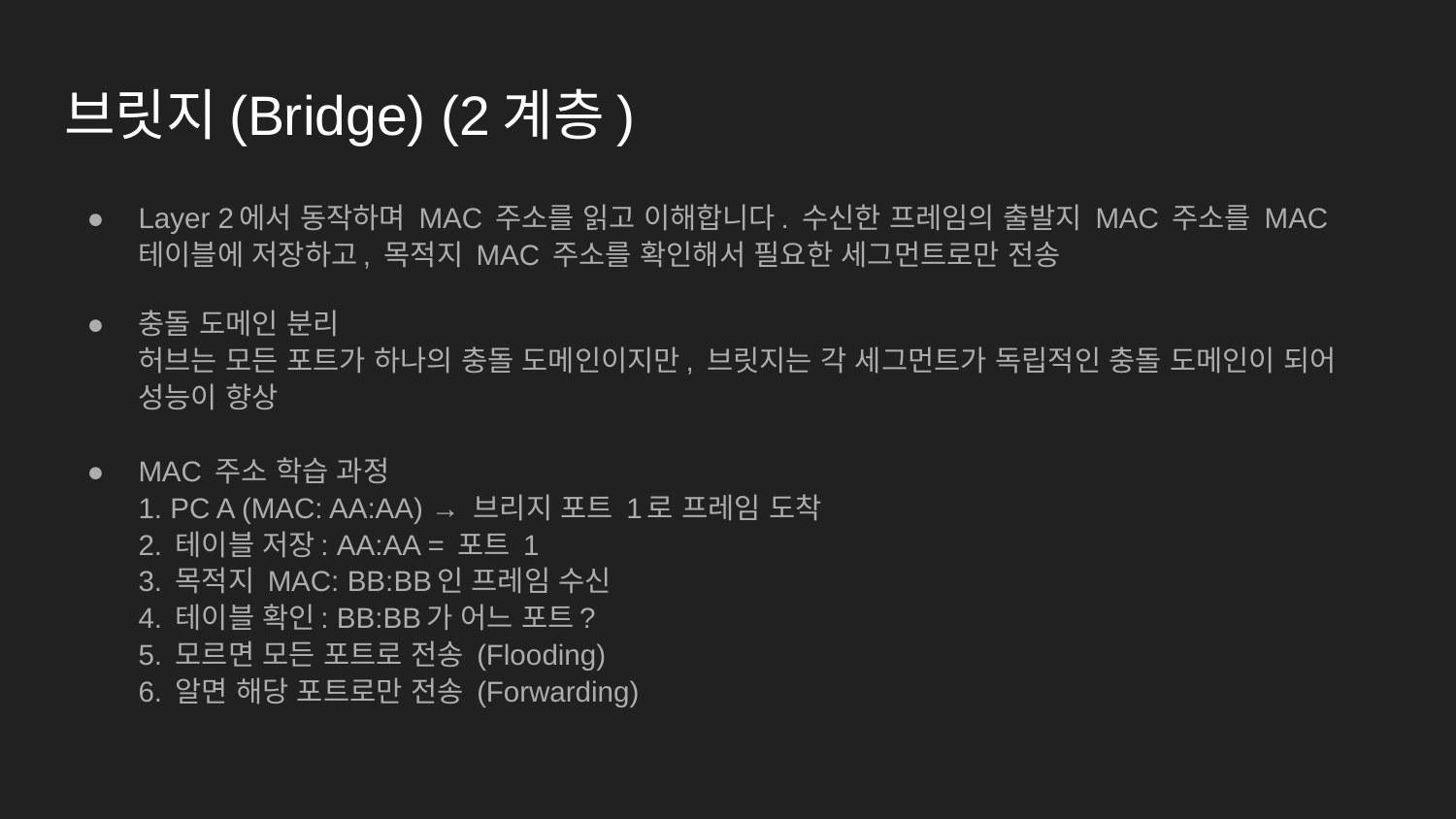

# 브릿지(Bridge) (2계층)
Layer 2에서 동작하며 MAC 주소를 읽고 이해합니다. 수신한 프레임의 출발지 MAC 주소를 MAC 테이블에 저장하고, 목적지 MAC 주소를 확인해서 필요한 세그먼트로만 전송
충돌 도메인 분리
허브는 모든 포트가 하나의 충돌 도메인이지만, 브릿지는 각 세그먼트가 독립적인 충돌 도메인이 되어 성능이 향상
MAC 주소 학습 과정
1. PC A (MAC: AA:AA) → 브리지 포트 1로 프레임 도착
2. 테이블 저장: AA:AA = 포트 1
3. 목적지 MAC: BB:BB인 프레임 수신
4. 테이블 확인: BB:BB가 어느 포트?
5. 모르면 모든 포트로 전송 (Flooding)
6. 알면 해당 포트로만 전송 (Forwarding)